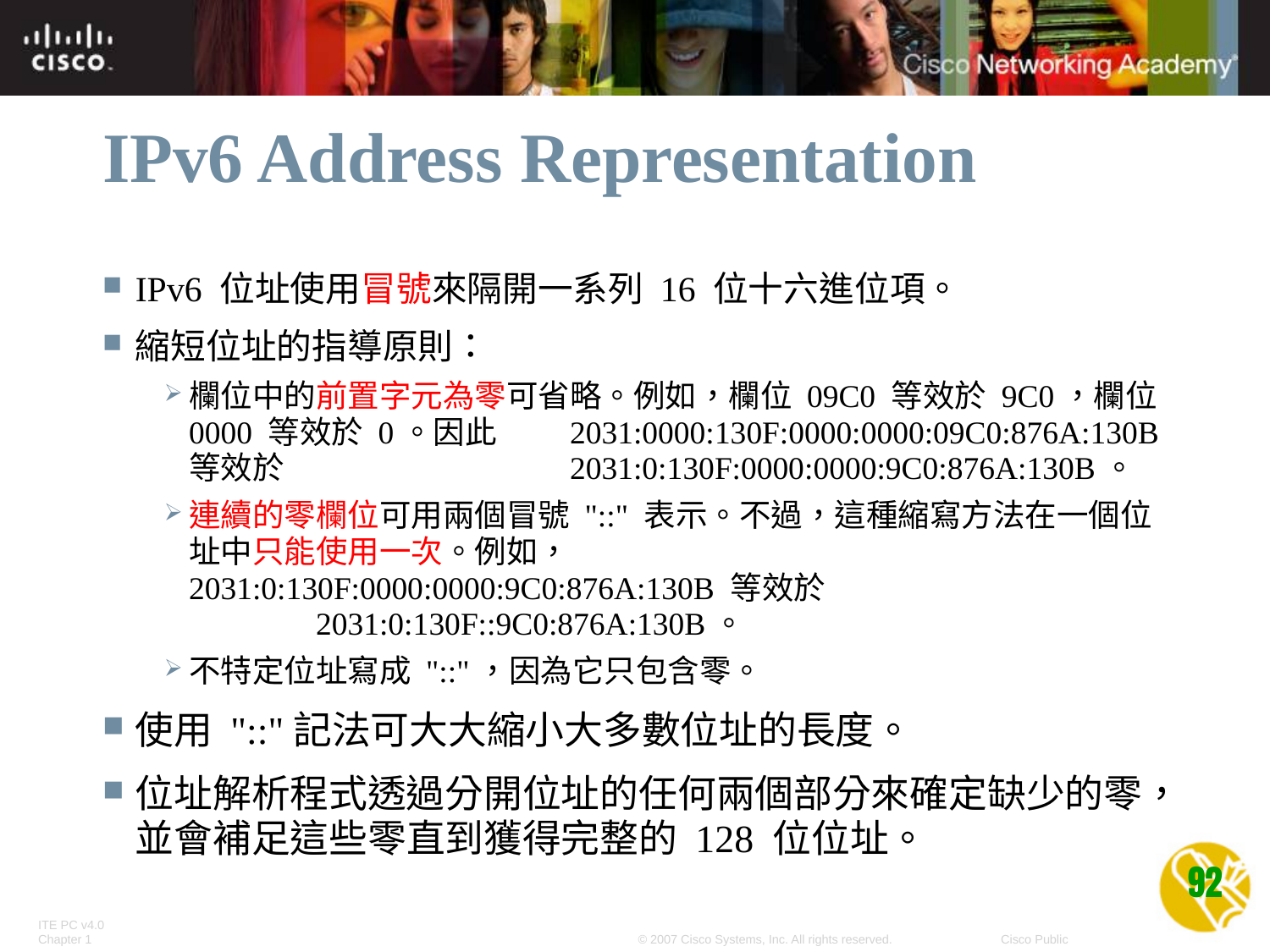

# IPv6 Address Representation
IPv6 位址使用冒號來隔開一系列 16 位十六進位項。
縮短位址的指導原則：
欄位中的前置字元為零可省略。例如，欄位 09C0 等效於 9C0，欄位 0000 等效於 0。因此 	2031:0000:130F:0000:0000:09C0:876A:130B 等效於 			2031:0:130F:0000:0000:9C0:876A:130B。
連續的零欄位可用兩個冒號 "::" 表示。不過，這種縮寫方法在一個位址中只能使用一次。例如，	2031:0:130F:0000:0000:9C0:876A:130B 等效於 			2031:0:130F::9C0:876A:130B。
不特定位址寫成 "::"，因為它只包含零。
使用 "::"記法可大大縮小大多數位址的長度。
位址解析程式透過分開位址的任何兩個部分來確定缺少的零，並會補足這些零直到獲得完整的 128 位位址。